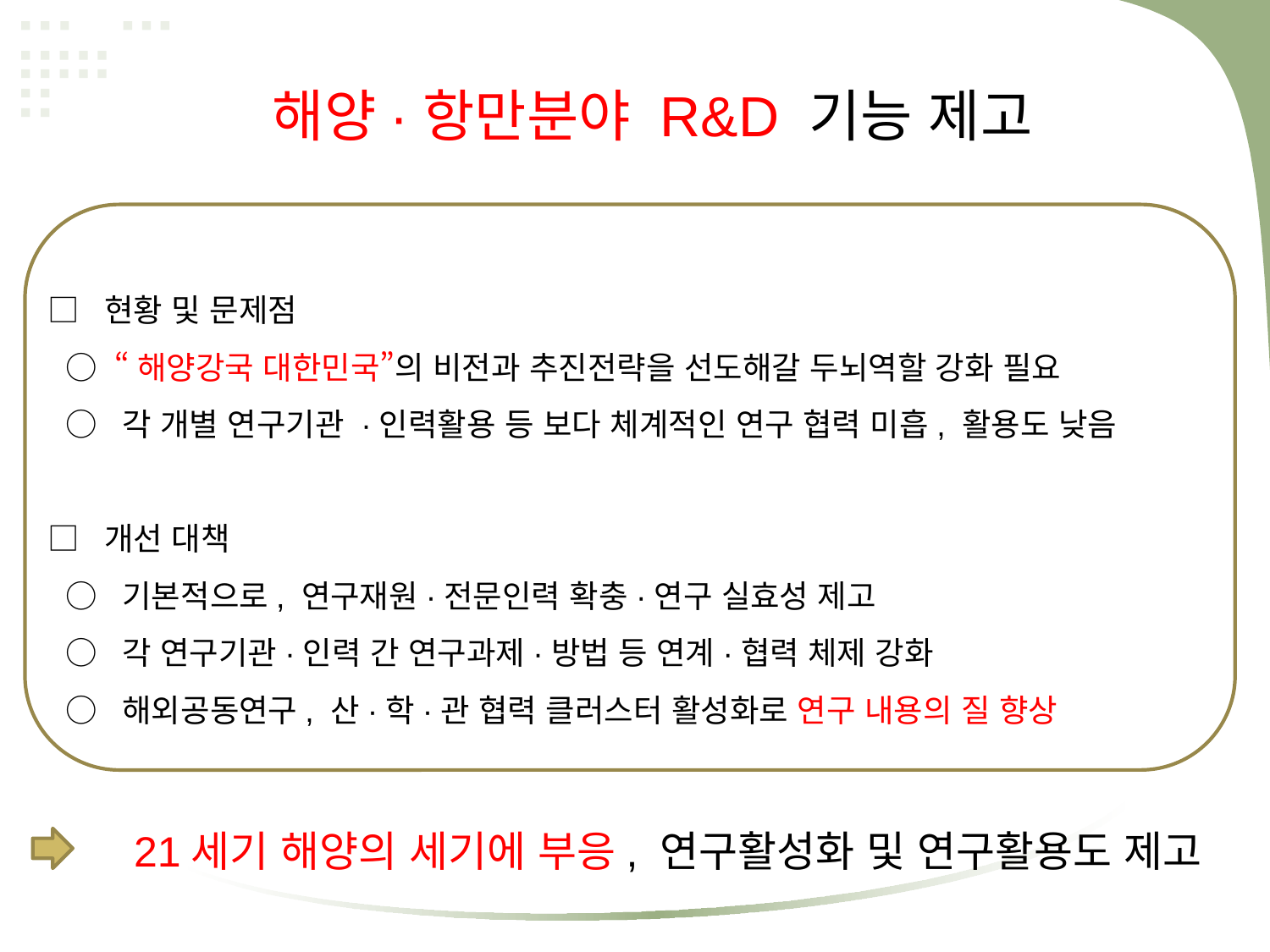

해양·항만분야 R&D 기능 제고

□  현황 및 문제점
  ○  “해양강국 대한민국”의 비전과 추진전략을 선도해갈 두뇌역할 강화 필요
  ○  각 개별 연구기관 ·인력활용 등 보다 체계적인 연구 협력 미흡, 활용도 낮음

□  개선 대책
  ○  기본적으로, 연구재원·전문인력 확충·연구 실효성 제고
  ○  각 연구기관·인력 간 연구과제·방법 등 연계·협력 체제 강화
  ○  해외공동연구, 산·학·관 협력 클러스터 활성화로 연구 내용의 질 향상
21세기 해양의 세기에 부응, 연구활성화 및 연구활용도 제고